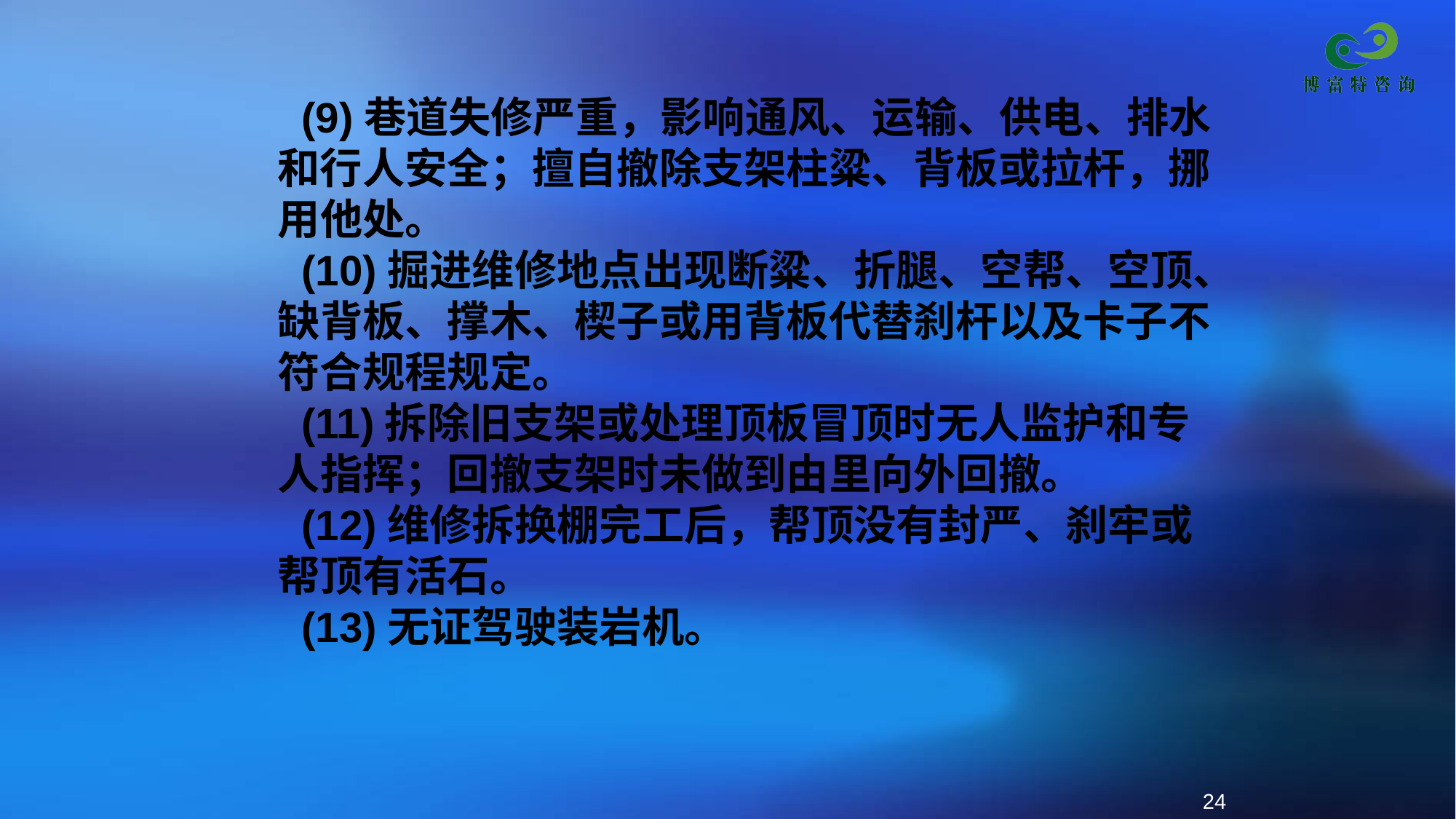

(9)巷道失修严重，影响通风、运输、供电、排水和行人安全；擅自撤除支架柱粱、背板或拉杆，挪用他处。
  (10)掘进维修地点出现断粱、折腿、空帮、空顶、缺背板、撑木、楔子或用背板代替刹杆以及卡子不符合规程规定。
  (11)拆除旧支架或处理顶板冒顶时无人监护和专人指挥；回撤支架时未做到由里向外回撤。
  (12)维修拆换棚完工后，帮顶没有封严、刹牢或帮顶有活石。
  (13)无证驾驶装岩机。
                                      24